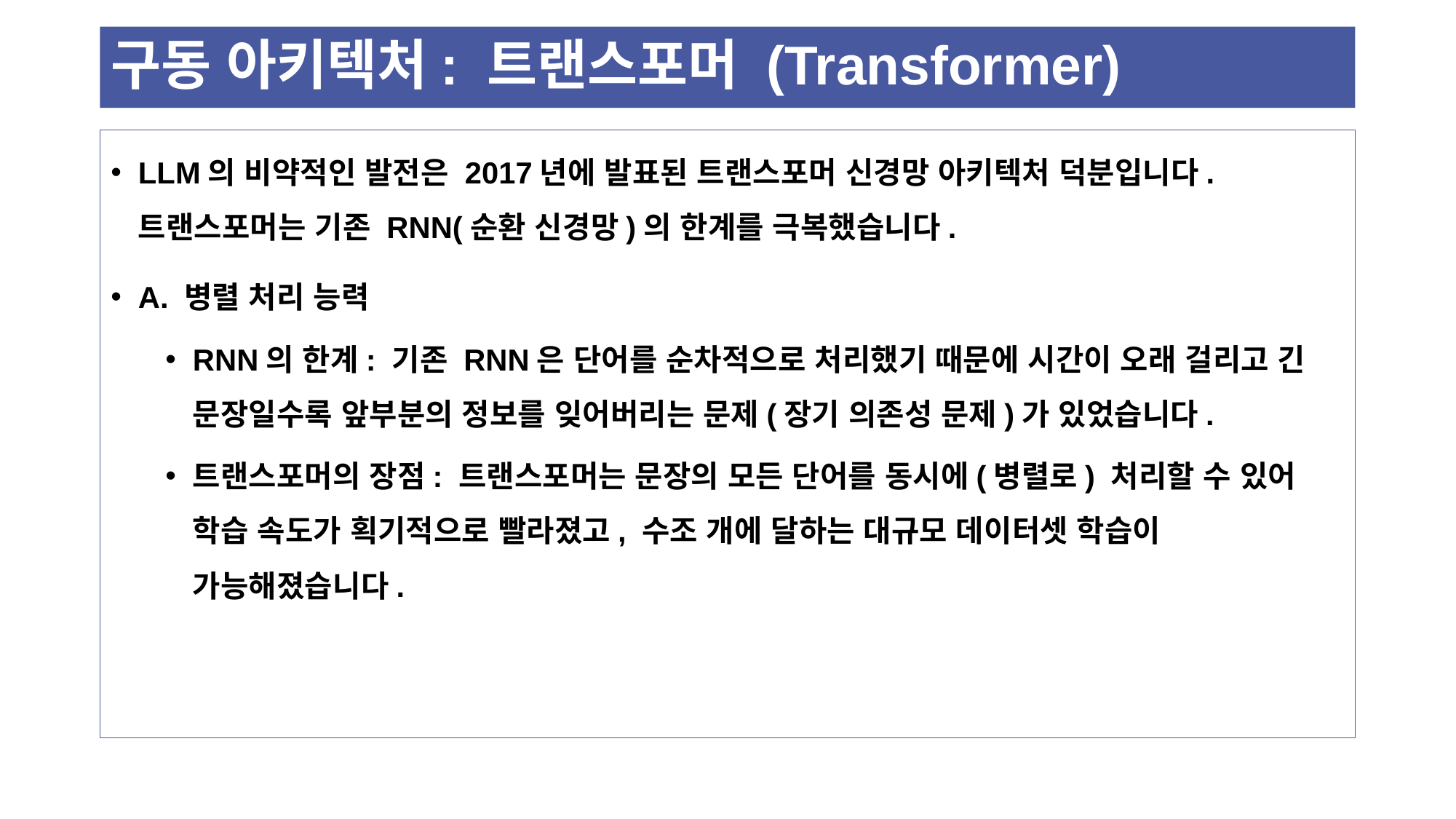

# 구동 아키텍처: 트랜스포머 (Transformer)
LLM의 비약적인 발전은 2017년에 발표된 트랜스포머 신경망 아키텍처 덕분입니다. 트랜스포머는 기존 RNN(순환 신경망)의 한계를 극복했습니다.
A. 병렬 처리 능력
RNN의 한계: 기존 RNN은 단어를 순차적으로 처리했기 때문에 시간이 오래 걸리고 긴 문장일수록 앞부분의 정보를 잊어버리는 문제(장기 의존성 문제)가 있었습니다.
트랜스포머의 장점: 트랜스포머는 문장의 모든 단어를 동시에(병렬로) 처리할 수 있어 학습 속도가 획기적으로 빨라졌고, 수조 개에 달하는 대규모 데이터셋 학습이 가능해졌습니다.